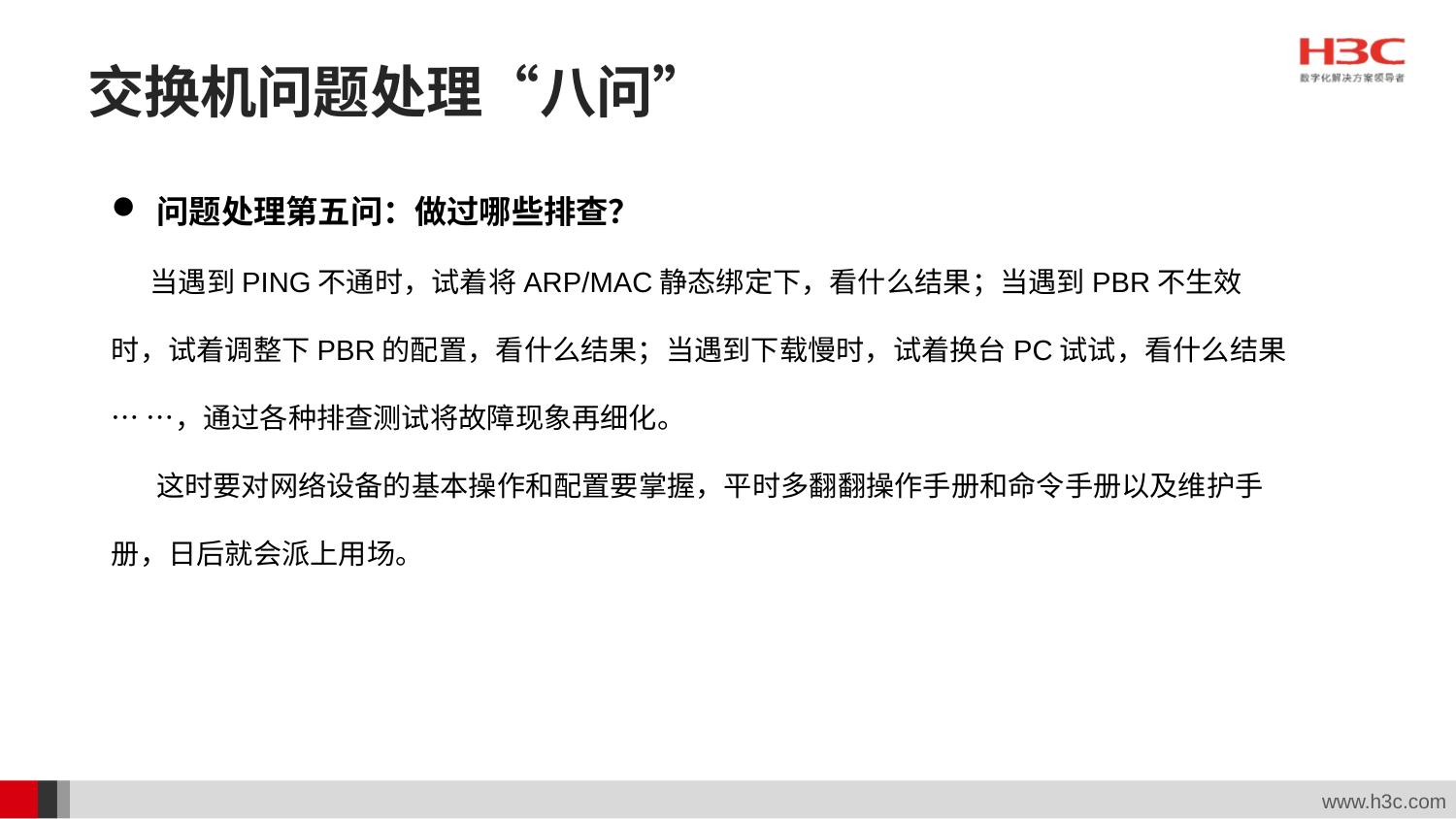

# 交换机问题处理“八问”
问题处理第五问：做过哪些排查？
     当遇到PING不通时，试着将ARP/MAC静态绑定下，看什么结果；当遇到PBR不生效时，试着调整下PBR的配置，看什么结果；当遇到下载慢时，试着换台PC试试，看什么结果… …，通过各种排查测试将故障现象再细化。
      这时要对网络设备的基本操作和配置要掌握，平时多翻翻操作手册和命令手册以及维护手册，日后就会派上用场。